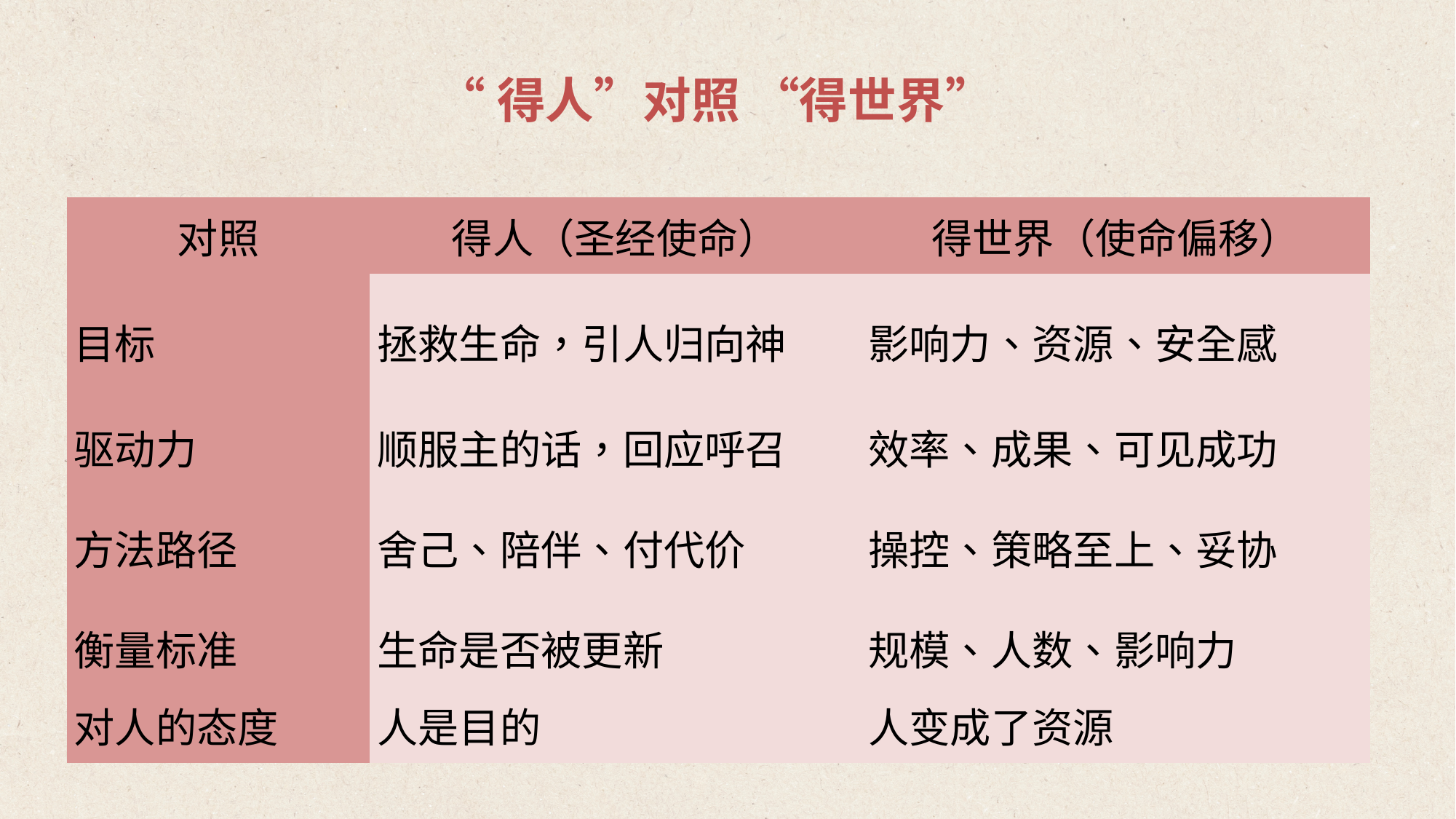

“得人”对照 “得世界”

| 对照 | 得人（圣经使命） | 得世界（使命偏移） |
| --- | --- | --- |
| 目标 | 拯救生命，引人归向神 | 影响力、资源、安全感 |
| 驱动力 | 顺服主的话，回应呼召 | 效率、成果、可见成功 |
| 方法路径 | 舍己、陪伴、付代价 | 操控、策略至上、妥协 |
| 衡量标准 | 生命是否被更新 | 规模、人数、影响力 |
| 对人的态度 | 人是目的 | 人变成了资源 |